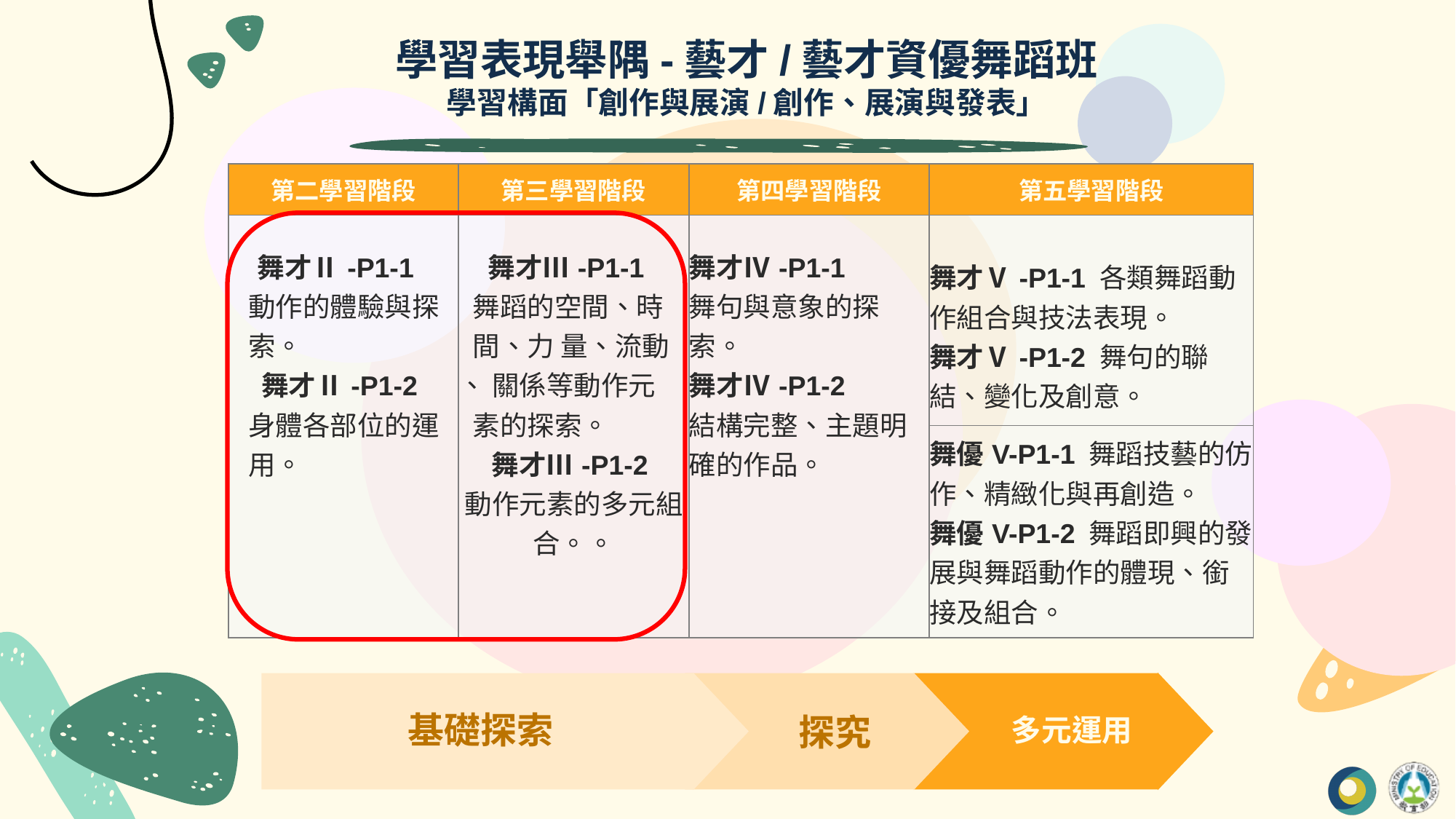

學習表現舉隅-藝才/藝才資優舞蹈班
學習構面「創作與展演/創作、展演與發表」
| 第二學習階段 | 第三學習階段 | 第四學習階段 | 第五學習階段 |
| --- | --- | --- | --- |
| 舞才Ⅱ-P1-1 動作的體驗與探 索。 舞才Ⅱ-P1-2 身體各部位的運 用。 | 舞才Ⅲ-P1-1 舞蹈的空間、時 間、力 量、流動 、 關係等動作元 素的探索。 舞才Ⅲ-P1-2 動作元素的多元組合。。 | 舞才Ⅳ-P1-1 舞句與意象的探索。 舞才Ⅳ-P1-2 結構完整、主題明確的作品。 | 舞才Ⅴ-P1-1 各類舞蹈動作組合與技法表現。 舞才Ⅴ-P1-2 舞句的聯結、變化及創意。 |
|  |  |  | 舞優V-P1-1 舞蹈技藝的仿作、精緻化與再創造。 舞優V-P1-2 舞蹈即興的發展與舞蹈動作的體現、銜接及組合。 |

基礎探索
探究
多元運用